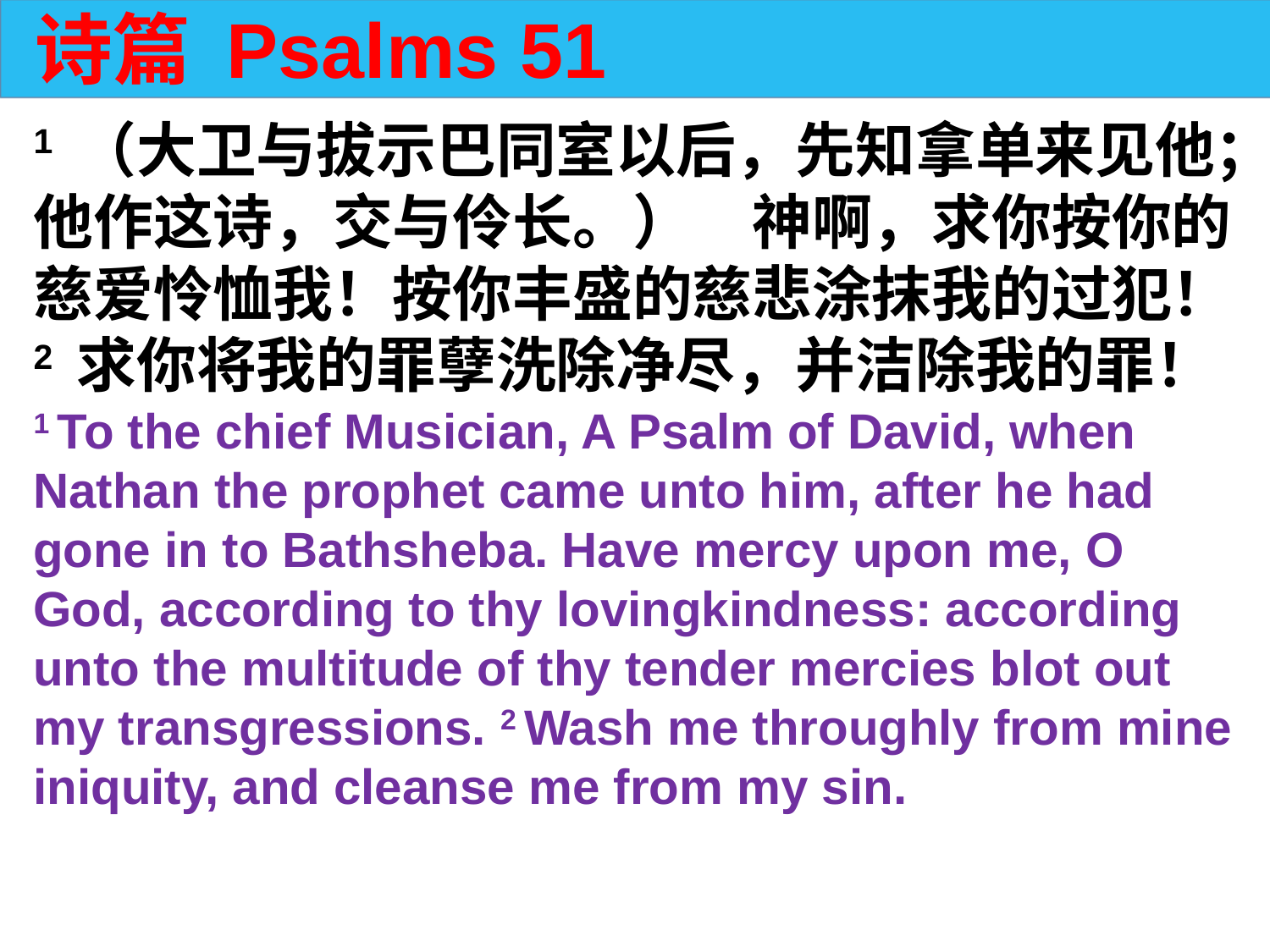

诗篇 Psalms 51
1 （大卫与拔示巴同室以后，先知拿单来见他；他作这诗，交与伶长。）　神啊，求你按你的慈爱怜恤我！按你丰盛的慈悲涂抹我的过犯！2 求你将我的罪孽洗除净尽，并洁除我的罪！
1 To the chief Musician, A Psalm of David, when Nathan the prophet came unto him, after he had gone in to Bathsheba. Have mercy upon me, O God, according to thy lovingkindness: according unto the multitude of thy tender mercies blot out my transgressions. 2 Wash me throughly from mine iniquity, and cleanse me from my sin.